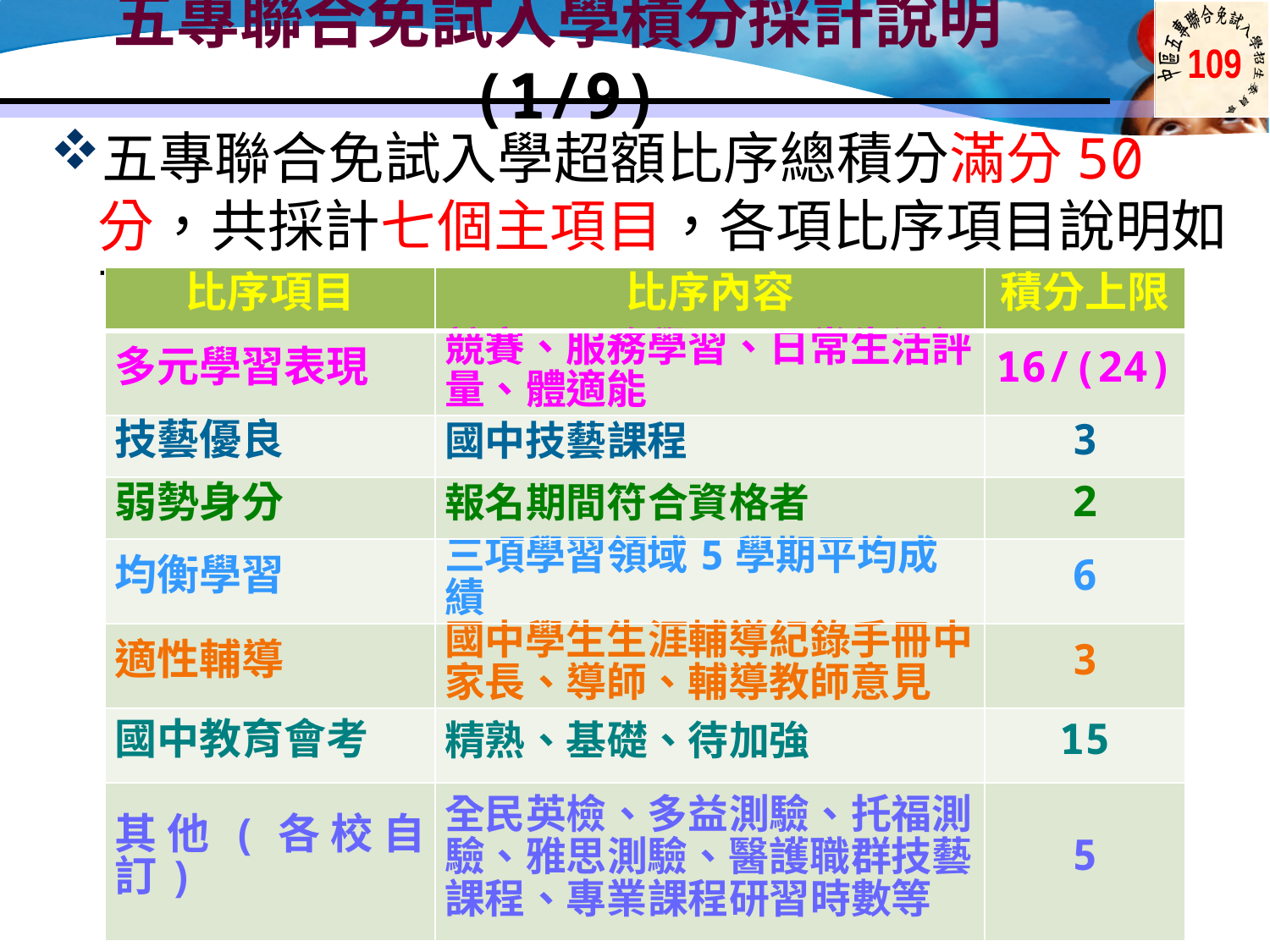

五專聯合免試入學積分採計說明(1/9)
五專聯合免試入學超額比序總積分滿分50分，共採計七個主項目，各項比序項目說明如下:
| 比序項目 | 比序內容 | 積分上限 |
| --- | --- | --- |
| 多元學習表現 | 競賽、服務學習、日常生活評量、體適能 | 16/(24) |
| 技藝優良 | 國中技藝課程 | 3 |
| 弱勢身分 | 報名期間符合資格者 | 2 |
| 均衡學習 | 三項學習領域5學期平均成績 | 6 |
| 適性輔導 | 國中學生生涯輔導紀錄手冊中 家長、導師、輔導教師意見 | 3 |
| 國中教育會考 | 精熟、基礎、待加強 | 15 |
| 其他(各校自訂) | 全民英檢、多益測驗、托福測驗、雅思測驗、醫護職群技藝課程、專業課程研習時數等 | 5 |